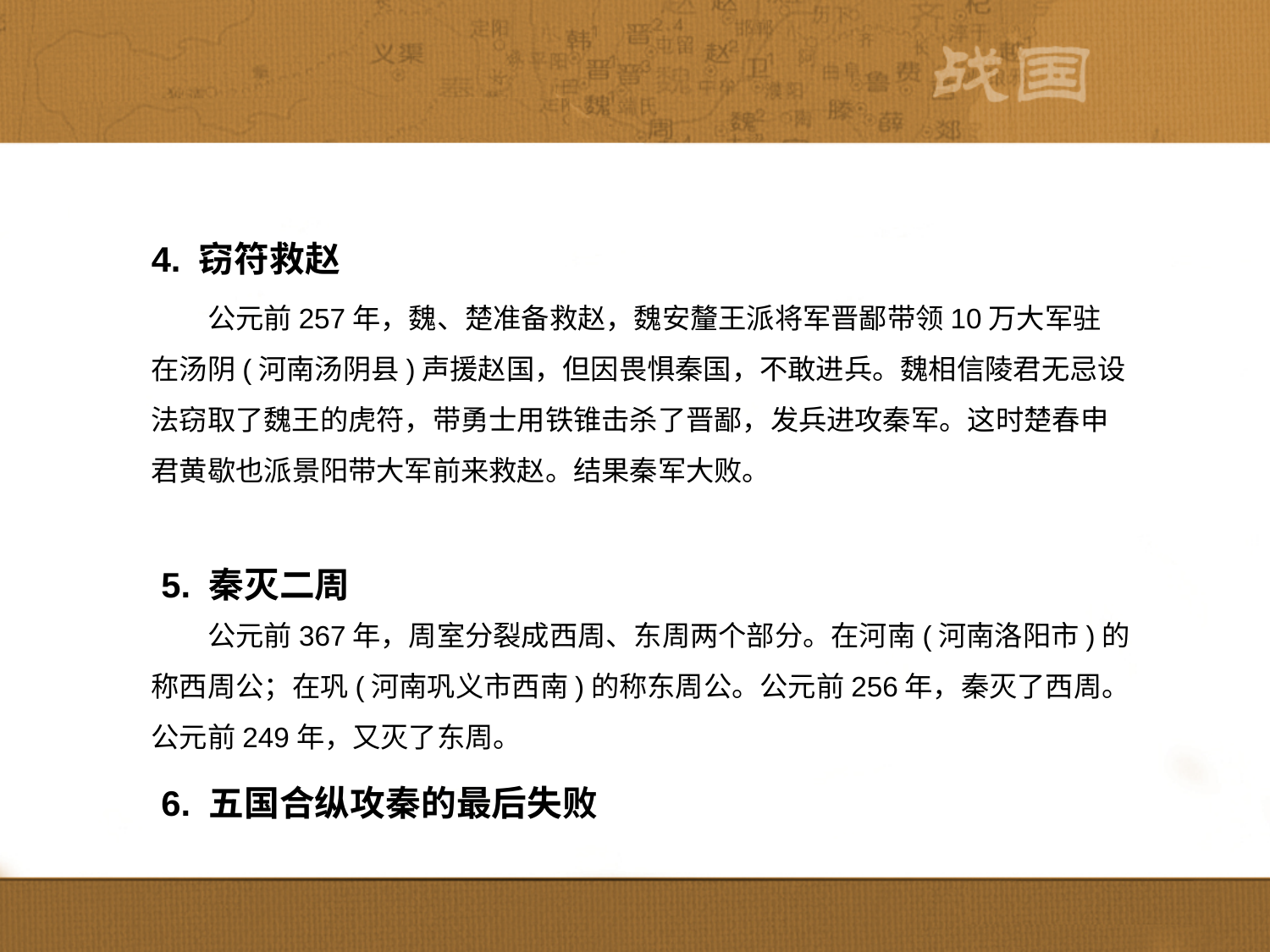

4. 窃符救赵
　　公元前257年，魏、楚准备救赵，魏安釐王派将军晋鄙带领10万大军驻在汤阴(河南汤阴县)声援赵国，但因畏惧秦国，不敢进兵。魏相信陵君无忌设法窃取了魏王的虎符，带勇士用铁锥击杀了晋鄙，发兵进攻秦军。这时楚春申君黄歇也派景阳带大军前来救赵。结果秦军大败。
5. 秦灭二周
　　公元前367年，周室分裂成西周、东周两个部分。在河南(河南洛阳市)的称西周公；在巩(河南巩义市西南)的称东周公。公元前256年，秦灭了西周。公元前249年，又灭了东周。

6. 五国合纵攻秦的最后失败